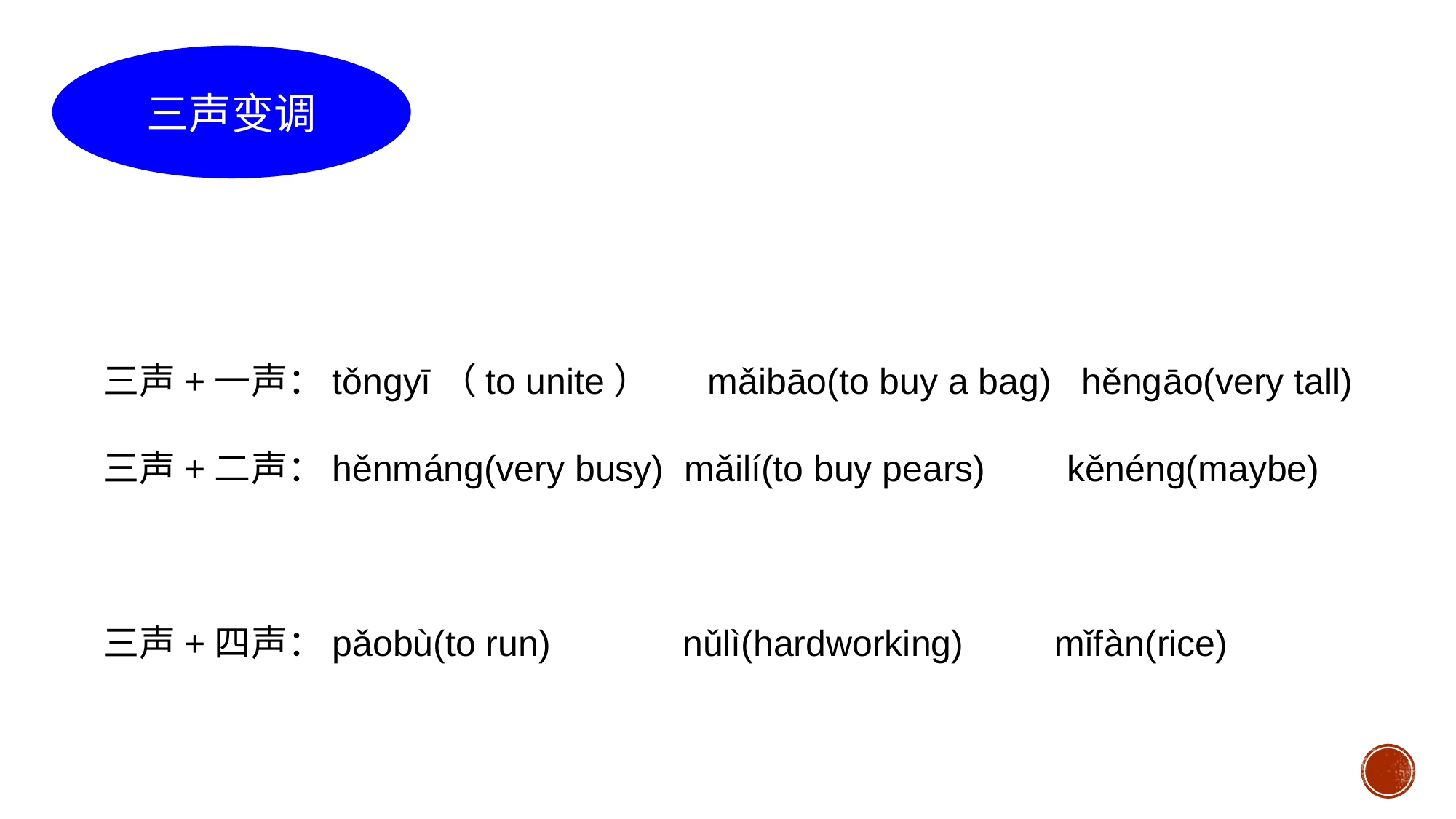

三声变调
三声+一声：tǒngyī（to unite）      mǎibāo(to buy a bag)   hěngāo(very tall)
三声+二声：hěnmáng(very busy)  mǎilí(to buy pears)        kěnéng(maybe)
三声+四声：pǎobù(to run)             nǔlì(hardworking)         mǐfàn(rice)